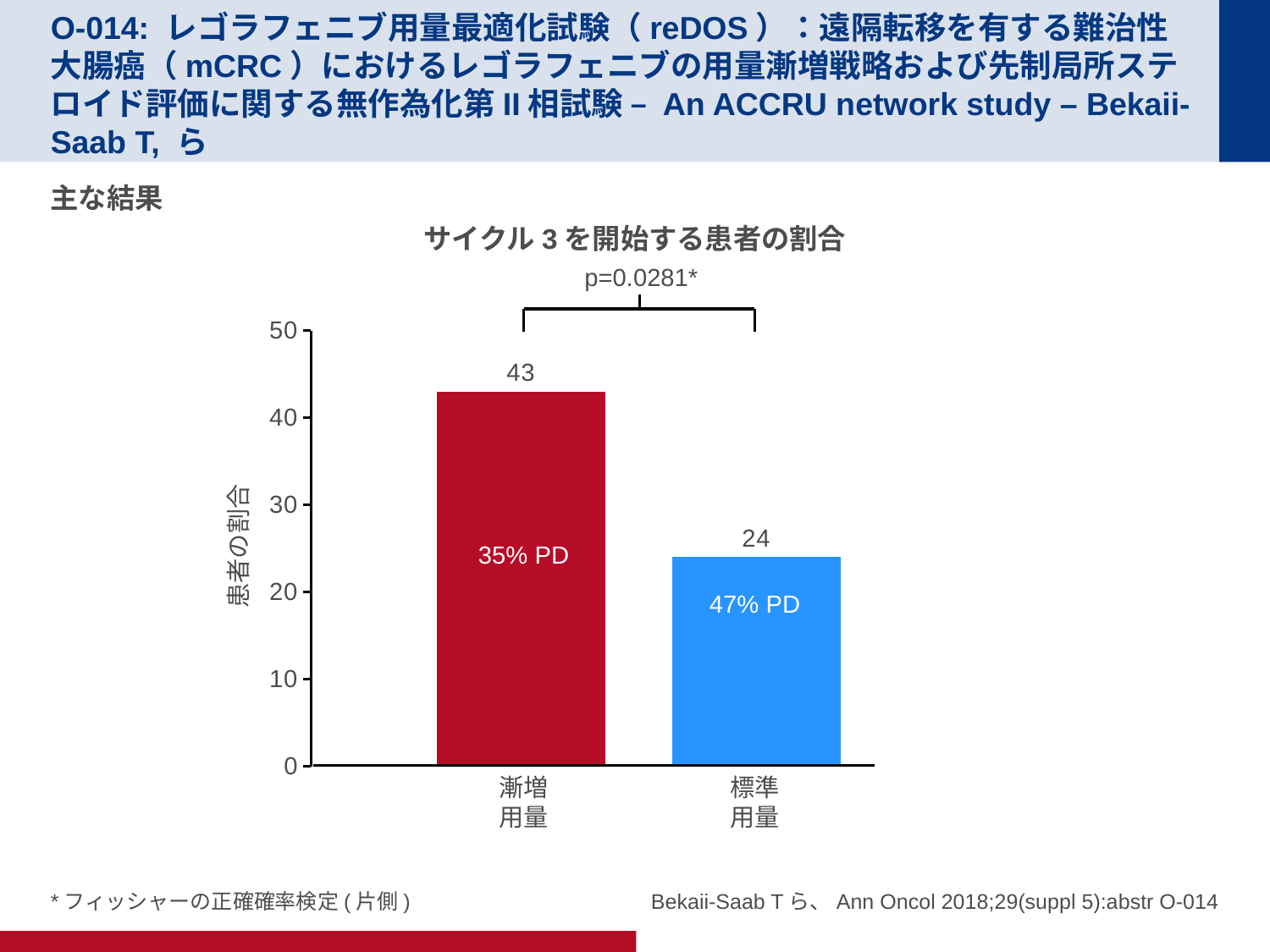

# O-014: レゴラフェニブ用量最適化試験（reDOS）：遠隔転移を有する難治性大腸癌（mCRC）におけるレゴラフェニブの用量漸増戦略および先制局所ステロイド評価に関する無作為化第II相試験 – An ACCRU network study – Bekaii-Saab T, ら
主な結果
サイクル3を開始する患者の割合
p=0.0281*

### Chart

| Category | Series 1 | Series 2 |
|---|---|---|
| Category 1 | 43.0 | 24.0 |
患者の割合
35% PD
47% PD
漸増
用量
標準
用量
*フィッシャーの正確確率検定(片側)
Bekaii-Saab Tら、Ann Oncol 2018;29(suppl 5):abstr O-014